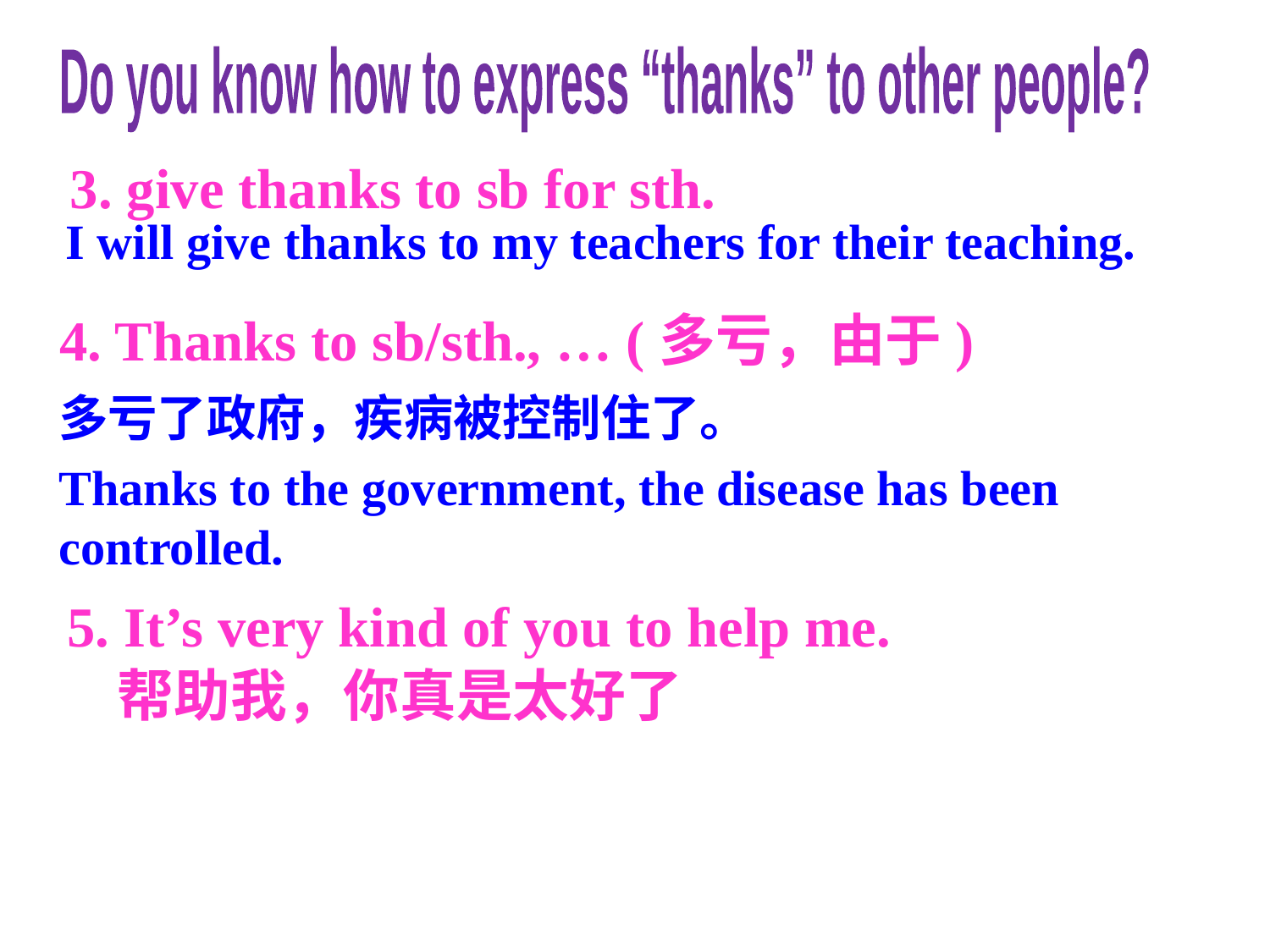

Do you know how to express “thanks” to other people?
3. give thanks to sb for sth.
I will give thanks to my teachers for their teaching.
4. Thanks to sb/sth., … (多亏，由于)
多亏了政府，疾病被控制住了。
Thanks to the government, the disease has been controlled.
5. It’s very kind of you to help me.
帮助我，你真是太好了